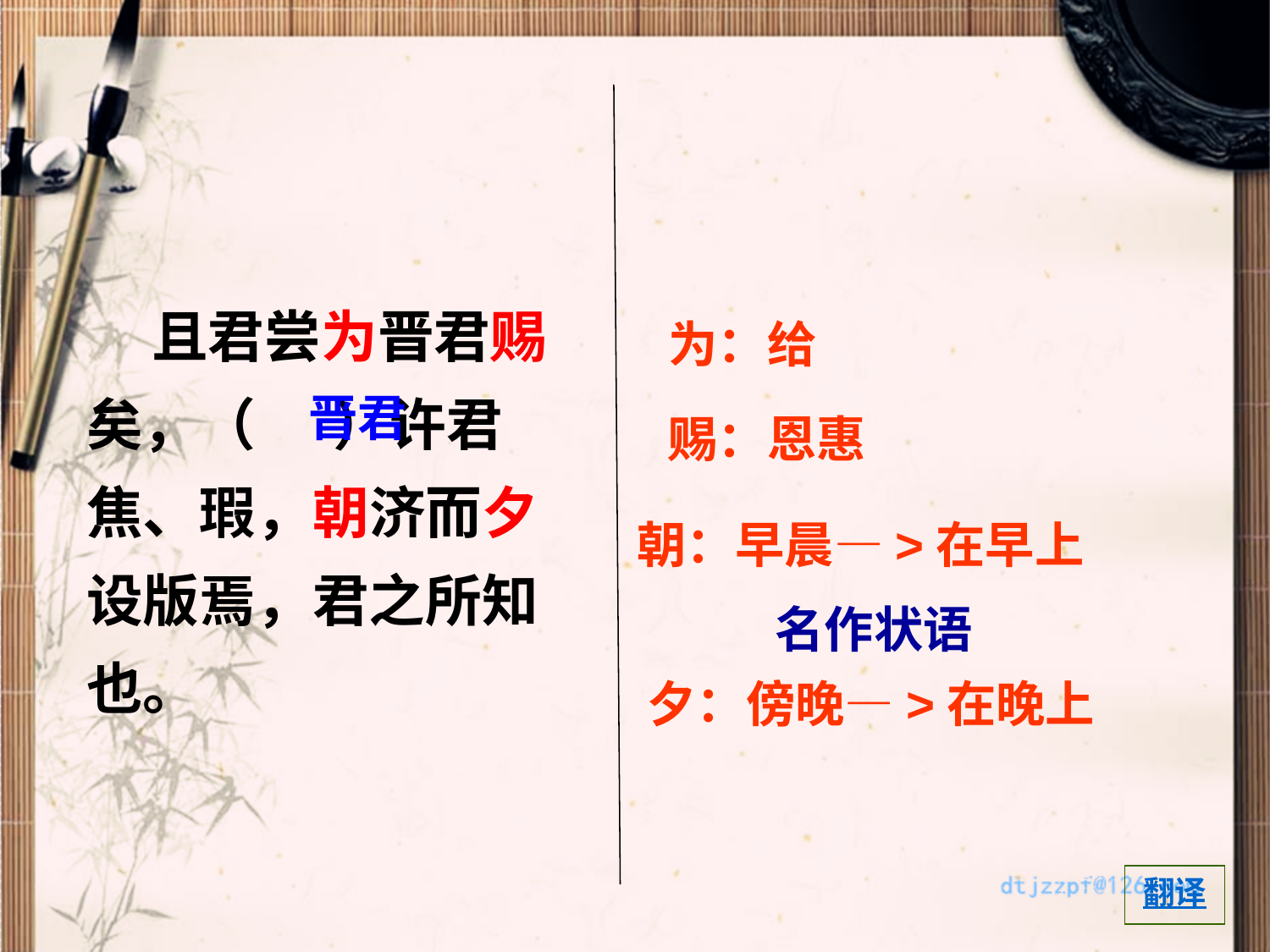

且君尝为晋君赐矣，（      ）许君焦、瑕，朝济而夕设版焉，君之所知也。
为：给

晋君

赐：恩惠

朝：早晨—>在早上

名作状语
夕：傍晚—>在晚上
翻译